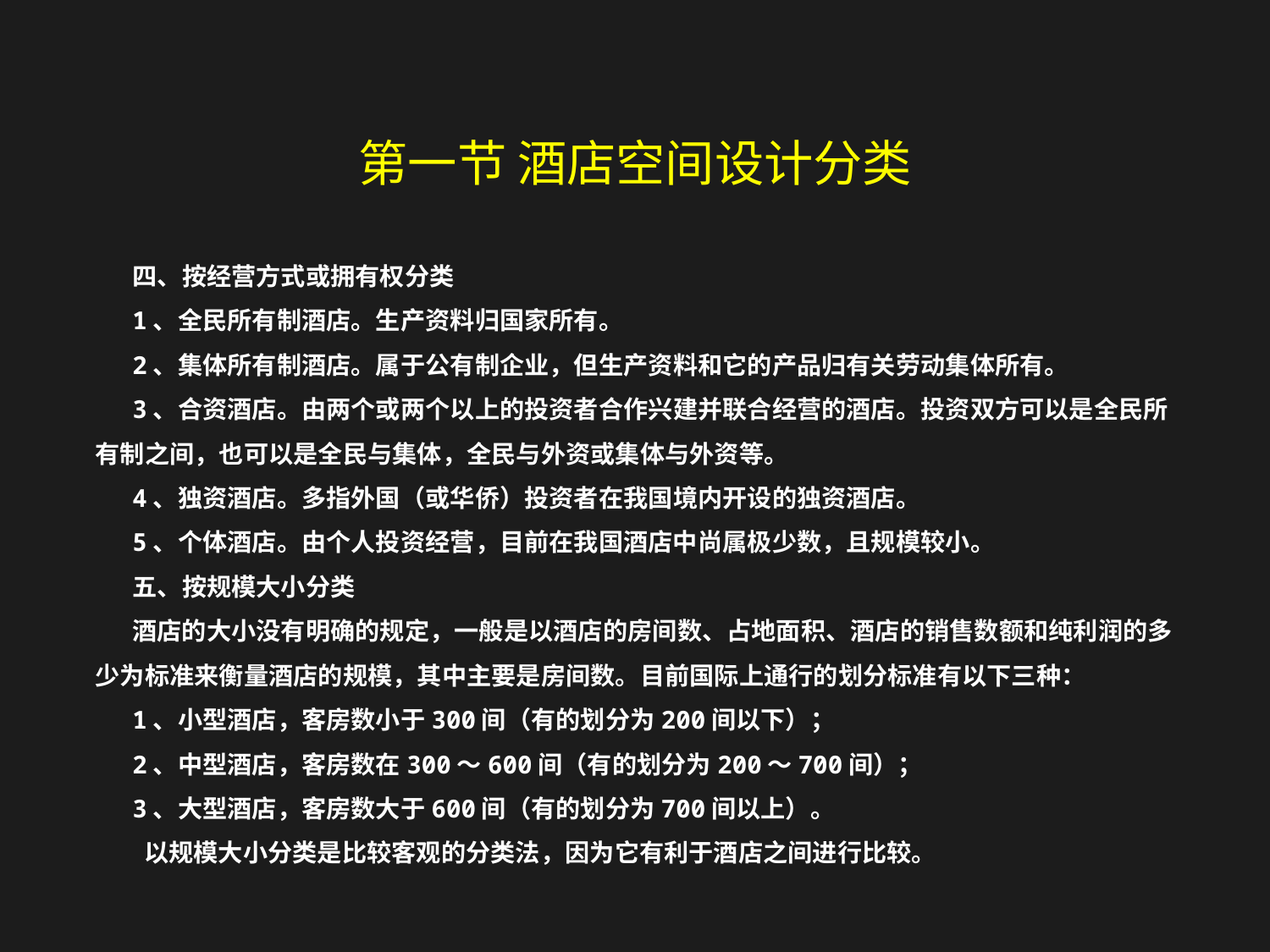

第一节 酒店空间设计分类
四、按经营方式或拥有权分类
1、全民所有制酒店。生产资料归国家所有。
2、集体所有制酒店。属于公有制企业，但生产资料和它的产品归有关劳动集体所有。
3、合资酒店。由两个或两个以上的投资者合作兴建并联合经营的酒店。投资双方可以是全民所有制之间，也可以是全民与集体，全民与外资或集体与外资等。
4、独资酒店。多指外国（或华侨）投资者在我国境内开设的独资酒店。
5、个体酒店。由个人投资经营，目前在我国酒店中尚属极少数，且规模较小。
五、按规模大小分类
酒店的大小没有明确的规定，一般是以酒店的房间数、占地面积、酒店的销售数额和纯利润的多少为标准来衡量酒店的规模，其中主要是房间数。目前国际上通行的划分标准有以下三种：
1、小型酒店，客房数小于300间（有的划分为200间以下）；
2、中型酒店，客房数在300～600间（有的划分为200～700间）；
3、大型酒店，客房数大于600间（有的划分为700间以上）。
 以规模大小分类是比较客观的分类法，因为它有利于酒店之间进行比较。